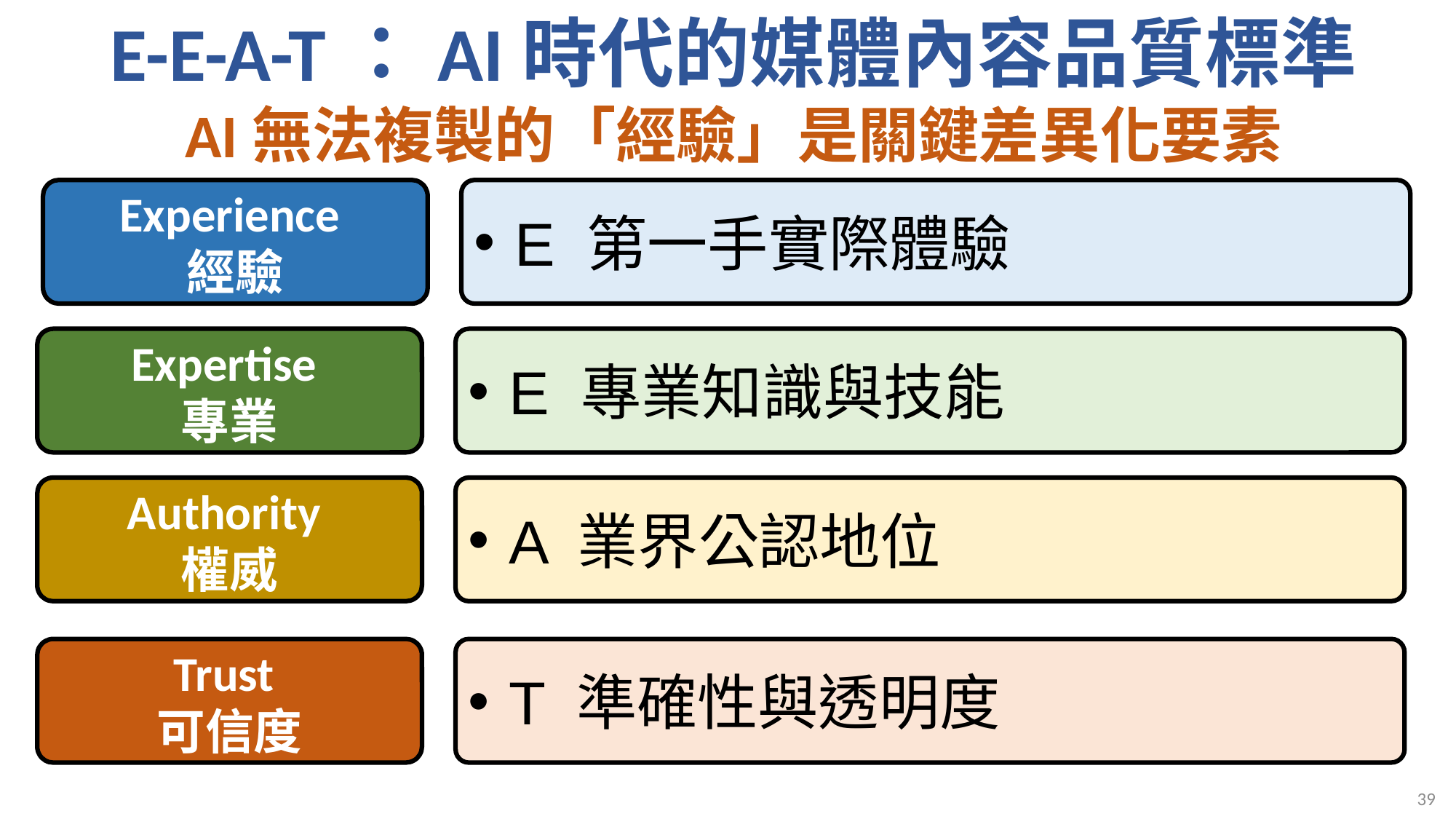

# E-E-A-T：AI時代的媒體內容品質標準 AI無法複製的「經驗」是關鍵差異化要素
Experience
經驗
E 第一手實際體驗
Expertise
專業
E 專業知識與技能
Authority
權威
A 業界公認地位
Trust
可信度
T 準確性與透明度
39